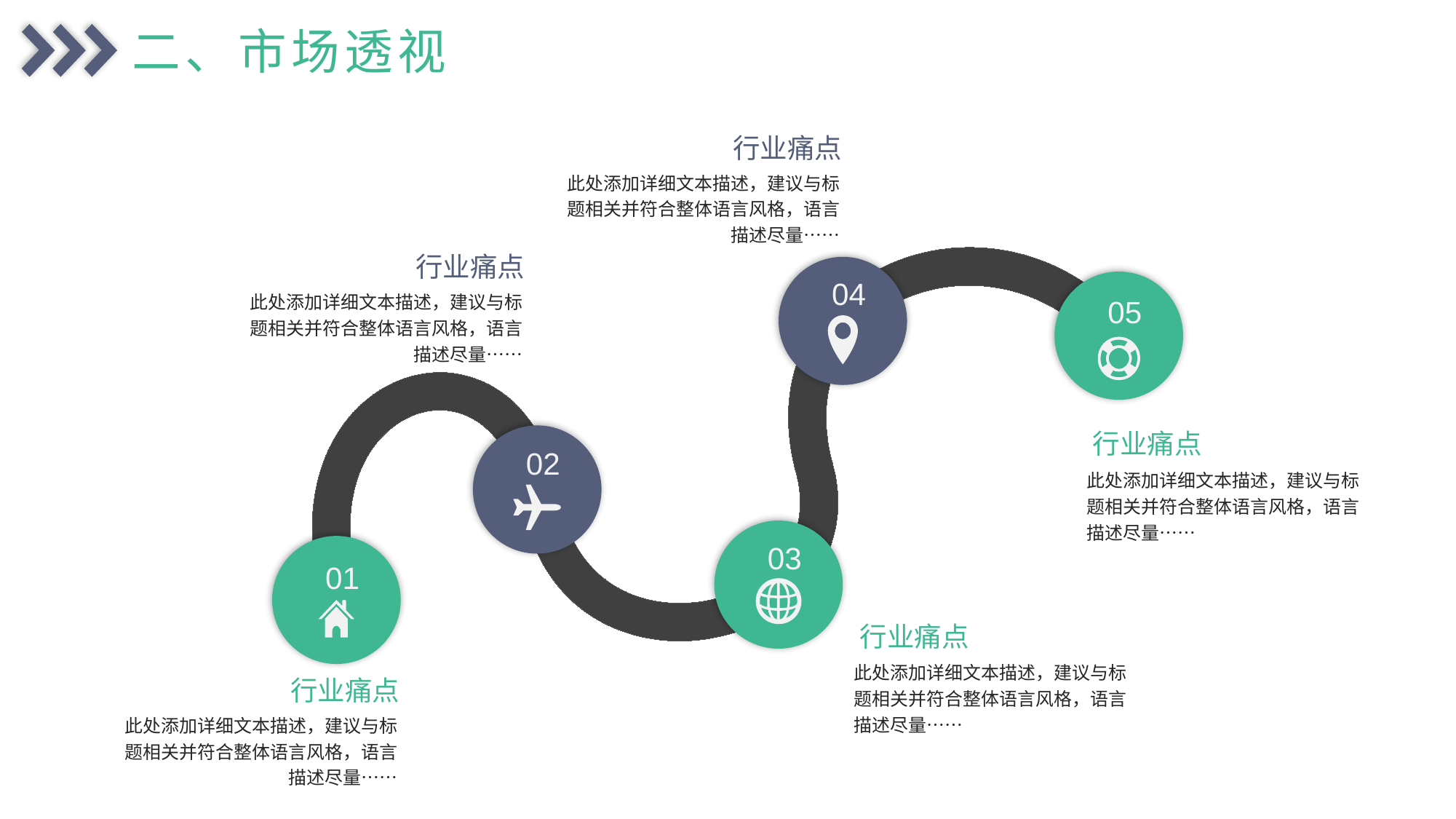

二、市场透视

行业痛点
此处添加详细文本描述，建议与标题相关并符合整体语言风格，语言描述尽量……

行业痛点
此处添加详细文本描述，建议与标题相关并符合整体语言风格，语言描述尽量……

04

05

行业痛点
此处添加详细文本描述，建议与标题相关并符合整体语言风格，语言描述尽量……

02

03

01

行业痛点
此处添加详细文本描述，建议与标题相关并符合整体语言风格，语言描述尽量……
行业痛点
此处添加详细文本描述，建议与标题相关并符合整体语言风格，语言描述尽量……